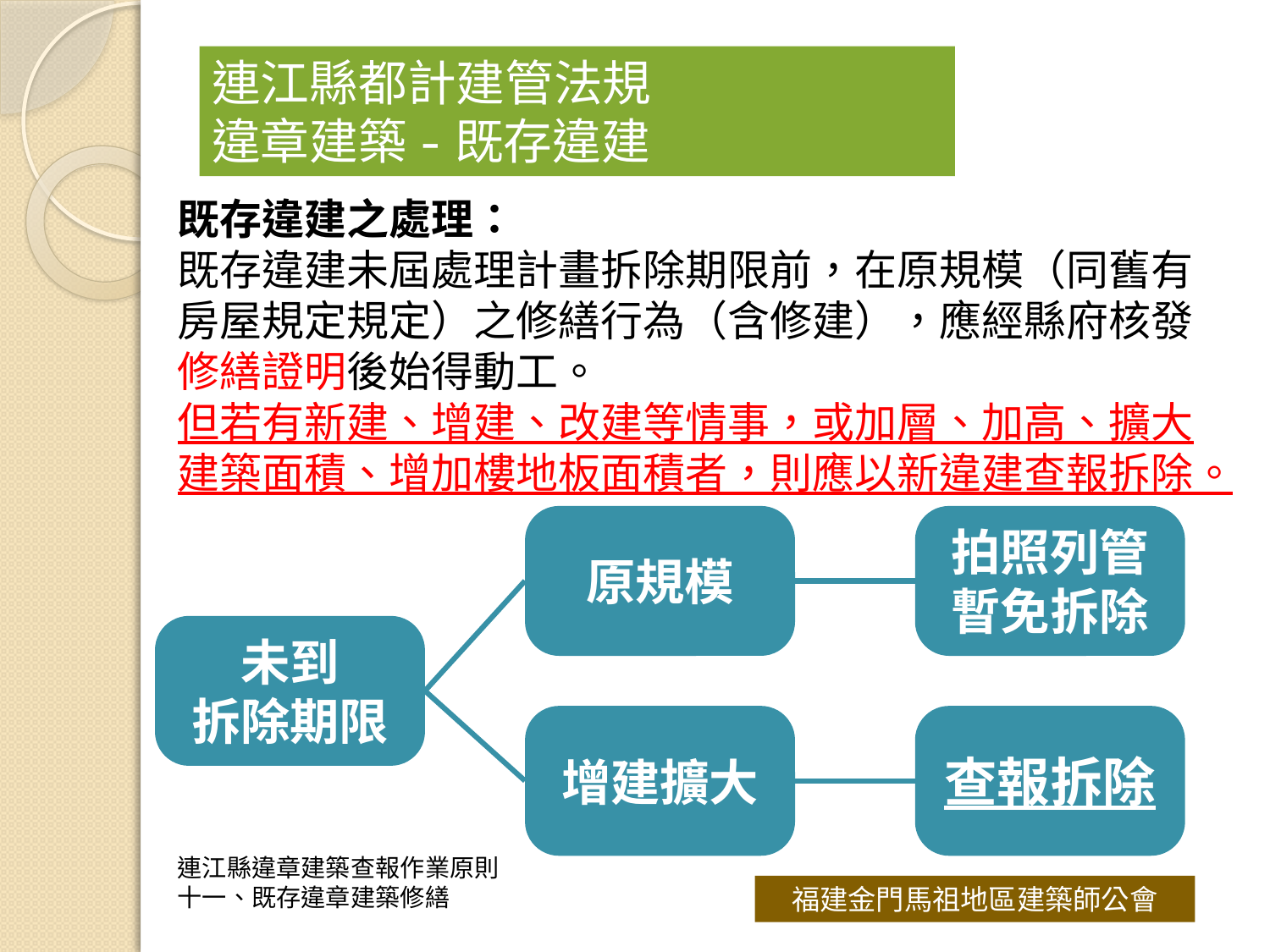

# 連江縣都計建管法規 違章建築-既存違建
既存違建之處理：
既存違建未屆處理計畫拆除期限前，在原規模（同舊有房屋規定規定）之修繕行為（含修建），應經縣府核發修繕證明後始得動工。
但若有新建、增建、改建等情事，或加層、加高、擴大建築面積、增加樓地板面積者，則應以新違建查報拆除。
原規模
拍照列管
暫免拆除
未到
拆除期限
增建擴大
查報拆除
連江縣違章建築查報作業原則
十一、既存違章建築修繕
福建金門馬祖地區建築師公會